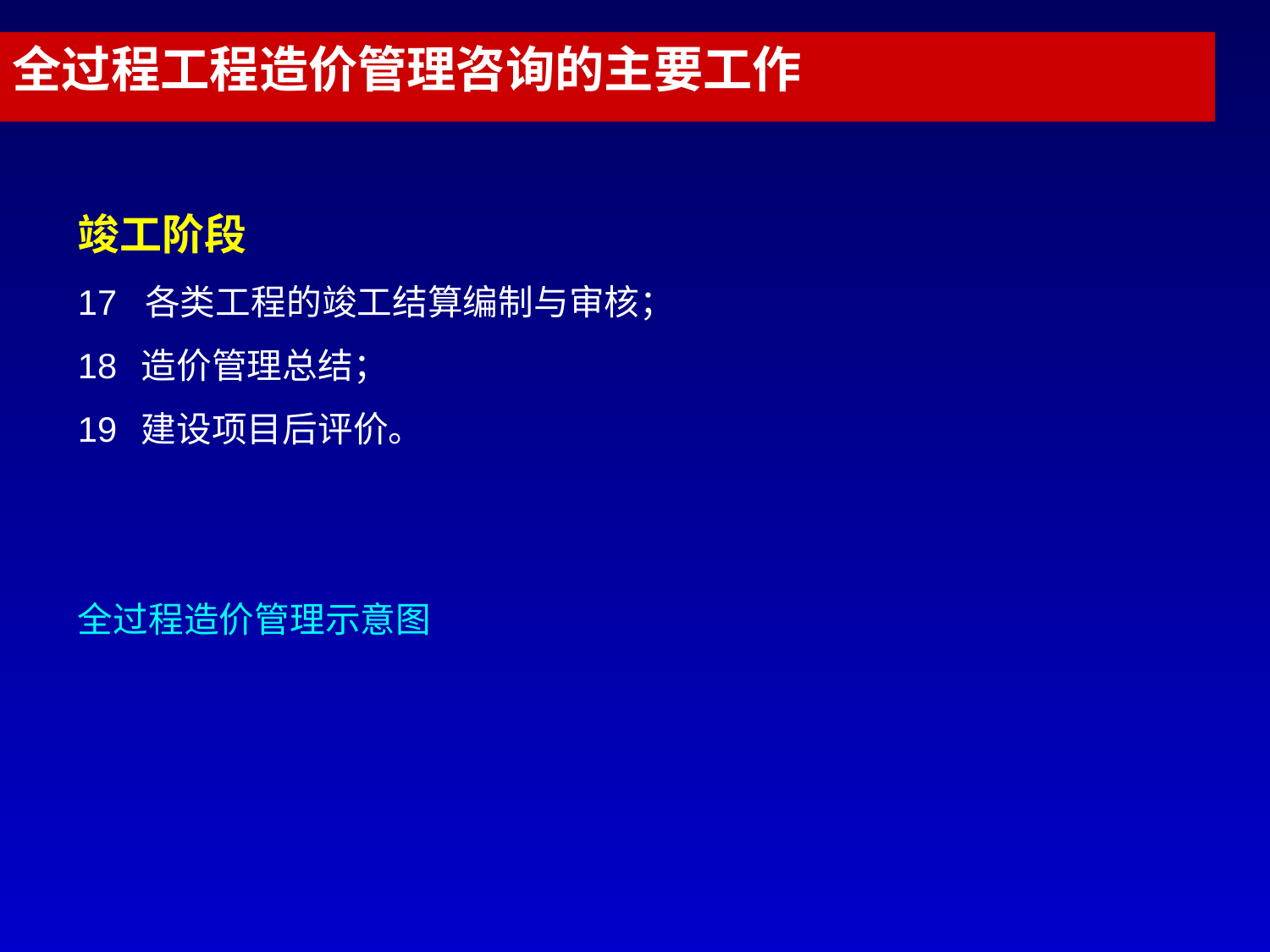

全过程工程造价管理咨询的主要工作
竣工阶段
17  各类工程的竣工结算编制与审核；
  造价管理总结；
  建设项目后评价。

全过程造价管理示意图
23